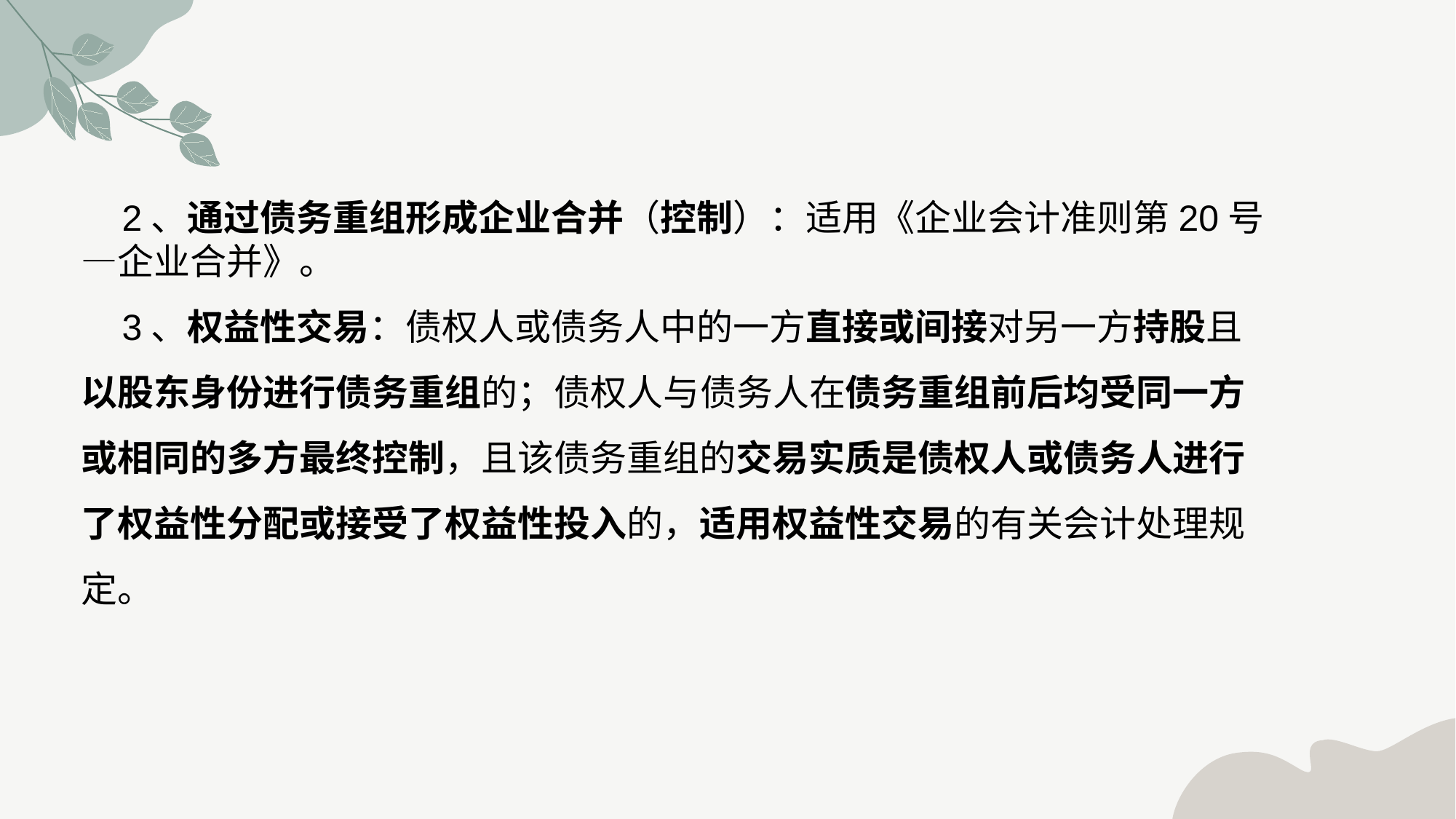

2、通过债务重组形成企业合并（控制）：适用《企业会计准则第20号—企业合并》。    3、权益性交易：债权人或债务人中的一方直接或间接对另一方持股且以股东身份进行债务重组的；债权人与债务人在债务重组前后均受同一方或相同的多方最终控制，且该债务重组的交易实质是债权人或债务人进行了权益性分配或接受了权益性投入的，适用权益性交易的有关会计处理规定。